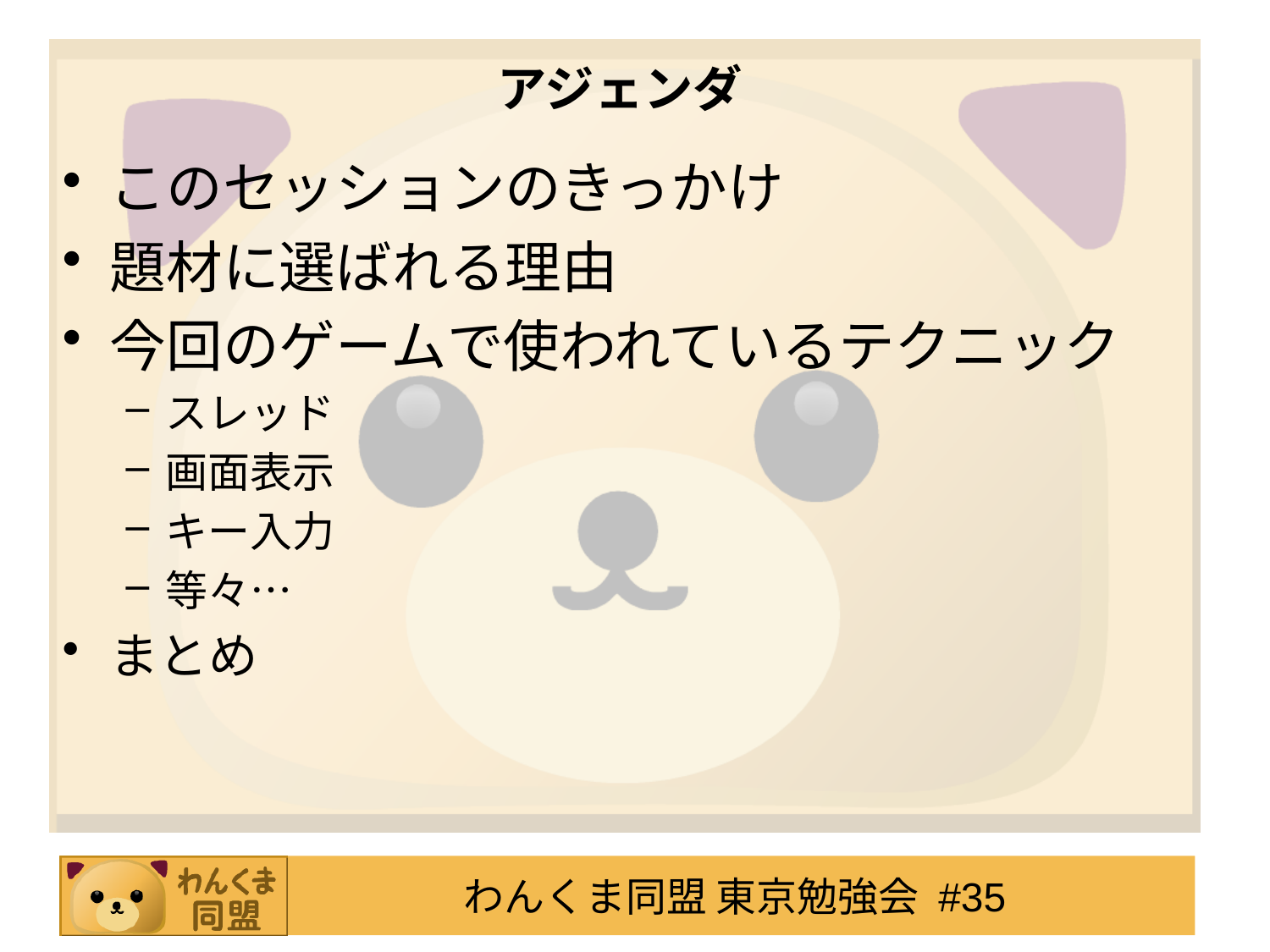

# アジェンダ
このセッションのきっかけ
題材に選ばれる理由
今回のゲームで使われているテクニック
スレッド
画面表示
キー入力
等々…
まとめ